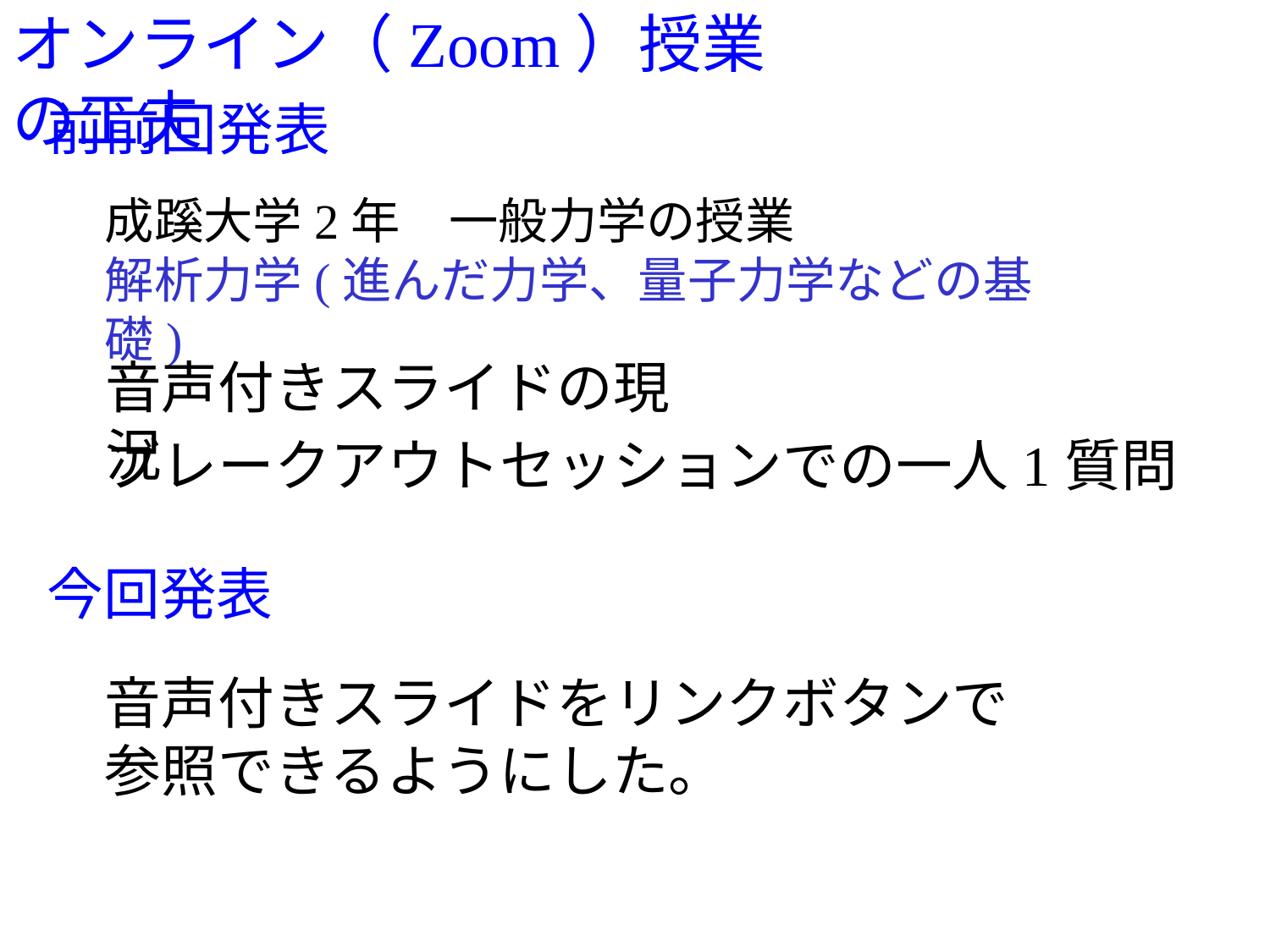

オンライン（Zoom）授業の工夫
前前回発表
成蹊大学2年　一般力学の授業
解析力学(進んだ力学、量子力学などの基礎)
音声付きスライドの現況
ブレークアウトセッションでの一人1質問
今回発表
音声付きスライドをリンクボタンで
参照できるようにした。